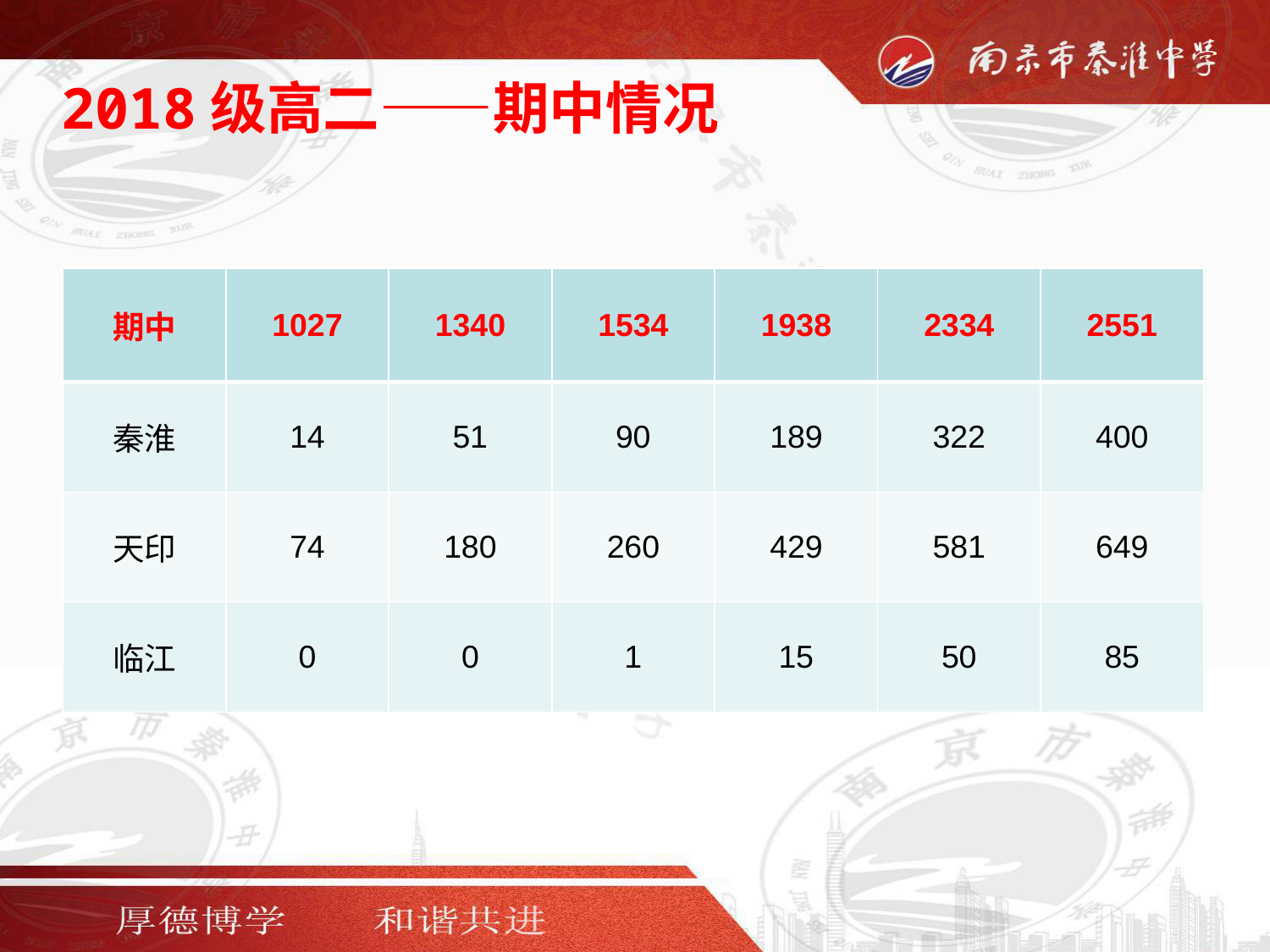

2018级高二——期中情况
| 期中 | 1027 | 1340 | 1534 | 1938 | 2334 | 2551 |
| --- | --- | --- | --- | --- | --- | --- |
| 秦淮 | 14 | 51 | 90 | 189 | 322 | 400 |
| 天印 | 74 | 180 | 260 | 429 | 581 | 649 |
| 临江 | 0 | 0 | 1 | 15 | 50 | 85 |